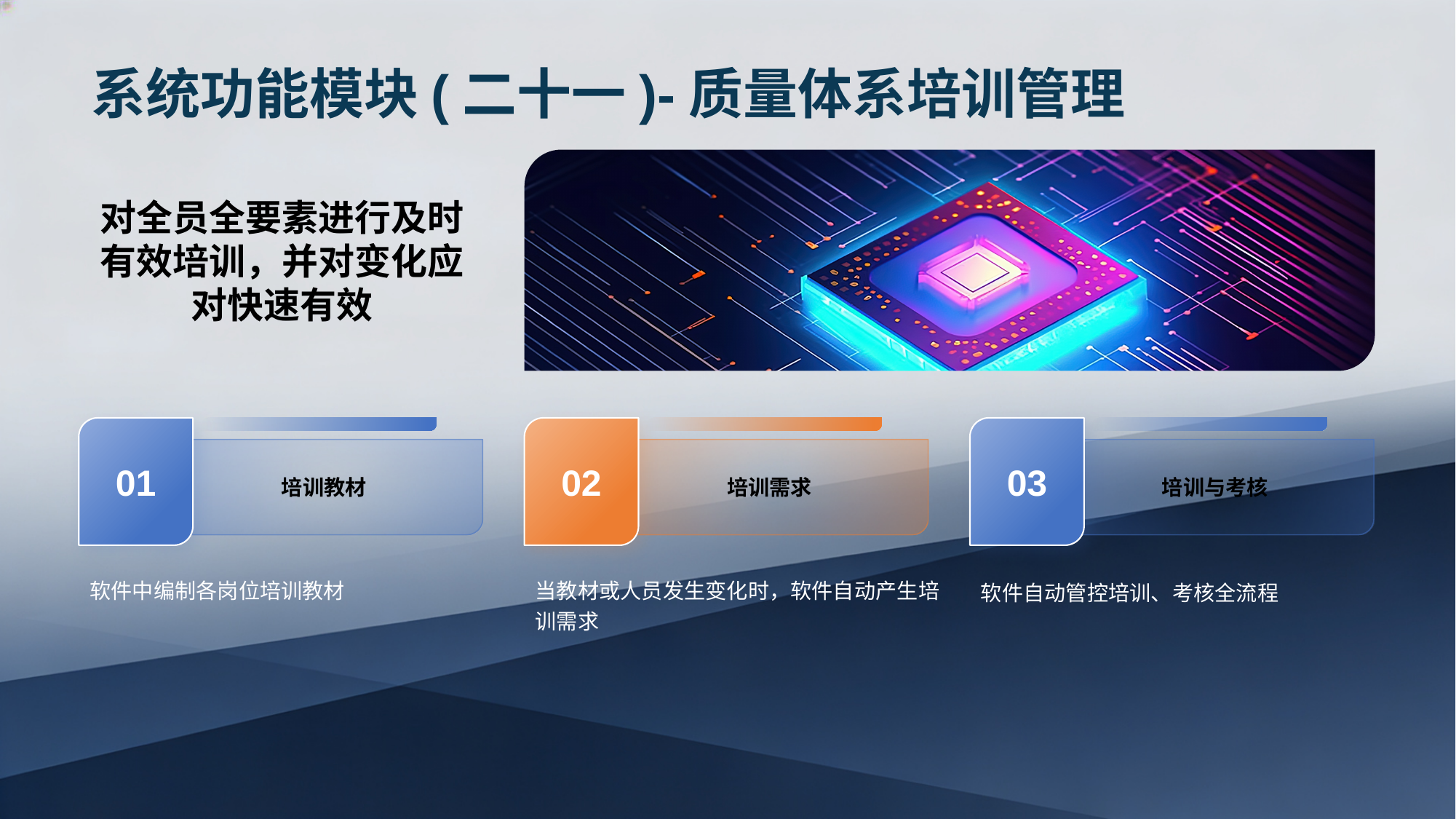

系统功能模块(二十一)-质量体系培训管理

对全员全要素进行及时有效培训，并对变化应对快速有效

01

02

03

培训教材
培训需求
培训与考核
软件中编制各岗位培训教材
当教材或人员发生变化时，软件自动产生培训需求
软件自动管控培训、考核全流程